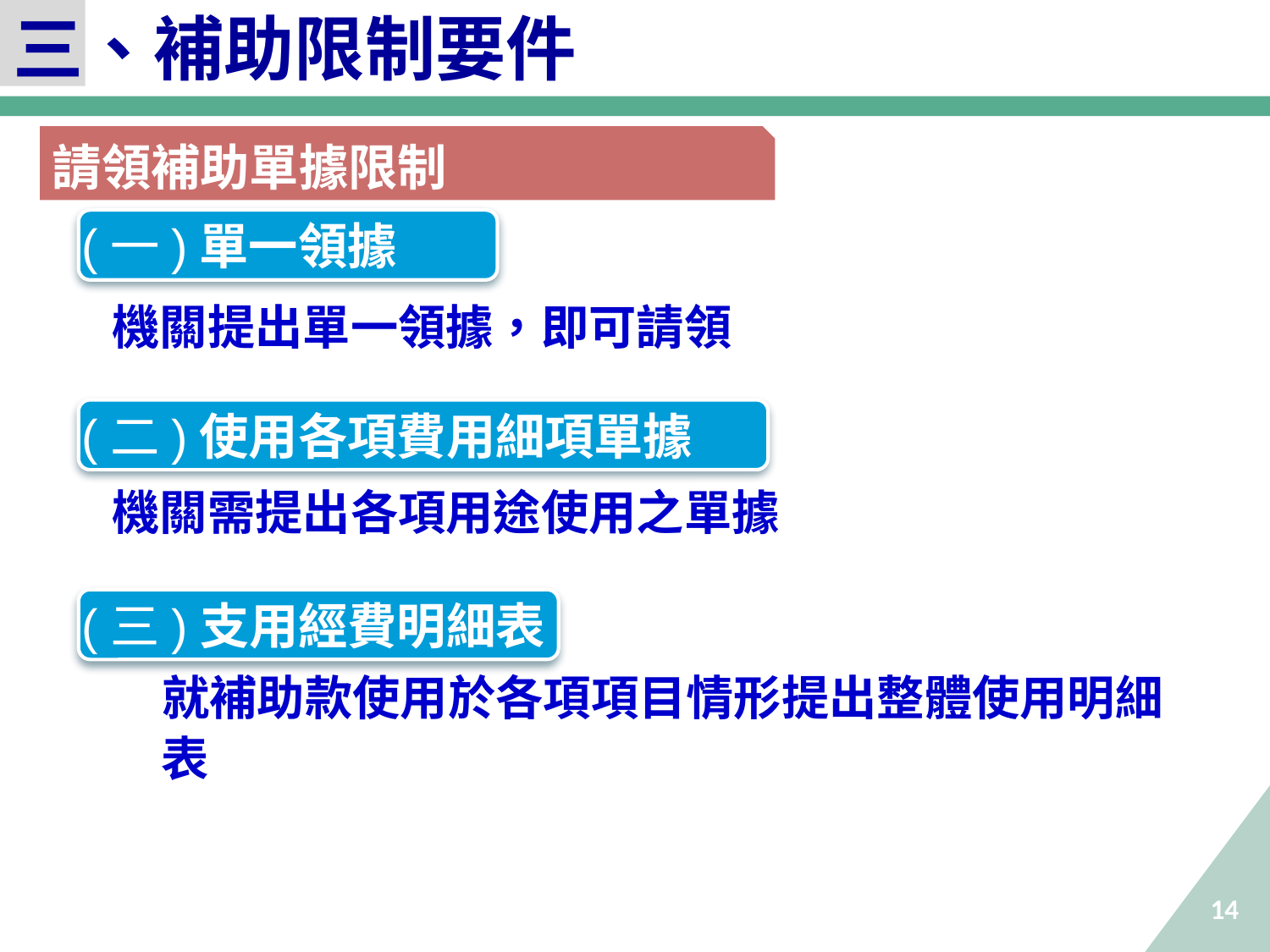

三、補助限制要件

請領補助單據限制
(一)單一領據

機關提出單一領據，即可請領

機關需提出各項用途使用之單據

就補助款使用於各項項目情形提出整體使用明細表
(二)使用各項費用細項單據
(三)支用經費明細表

14